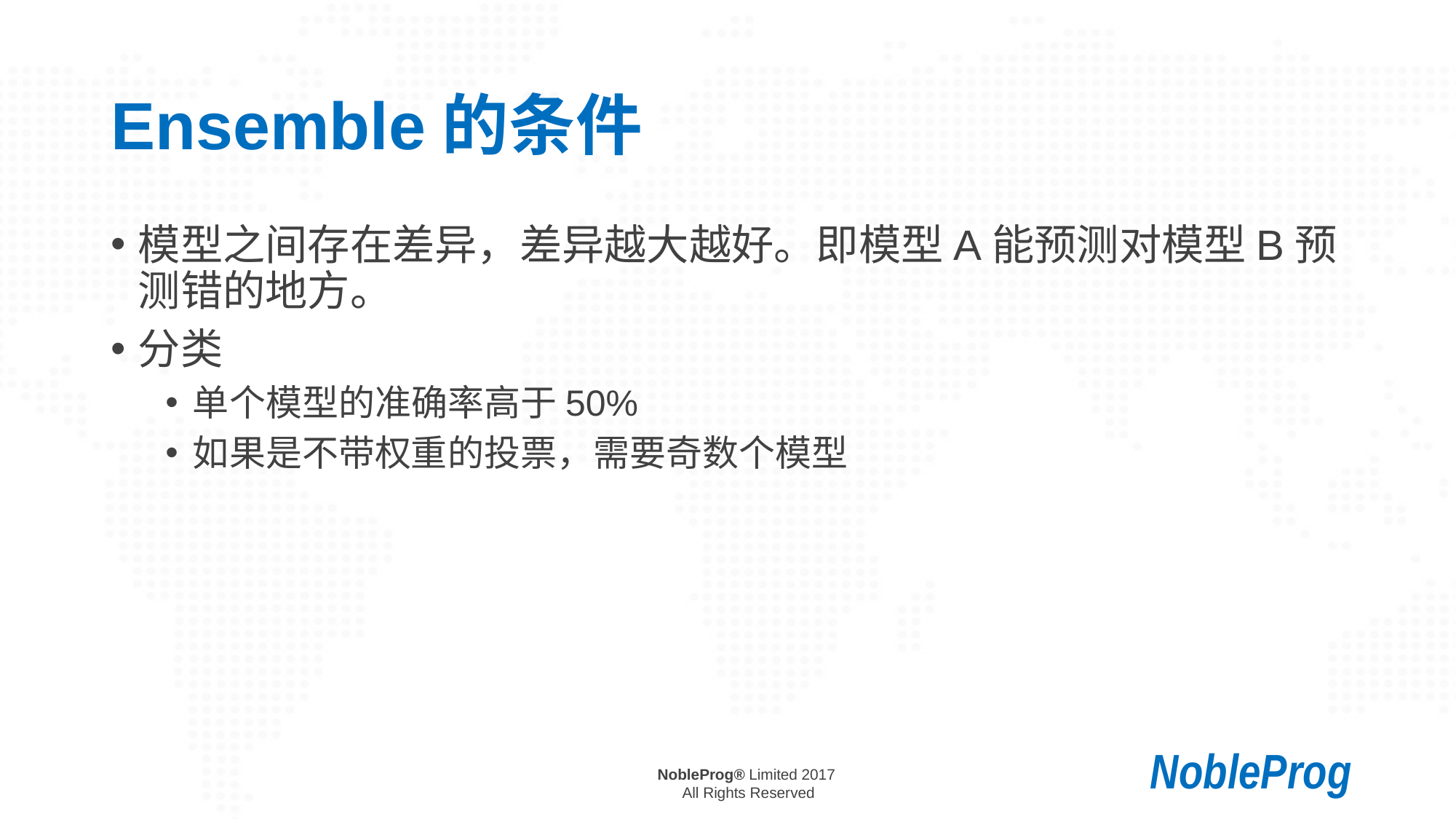

# Ensemble的条件
模型之间存在差异，差异越大越好。即模型A能预测对模型B预测错的地方。
分类
单个模型的准确率高于50%
如果是不带权重的投票，需要奇数个模型